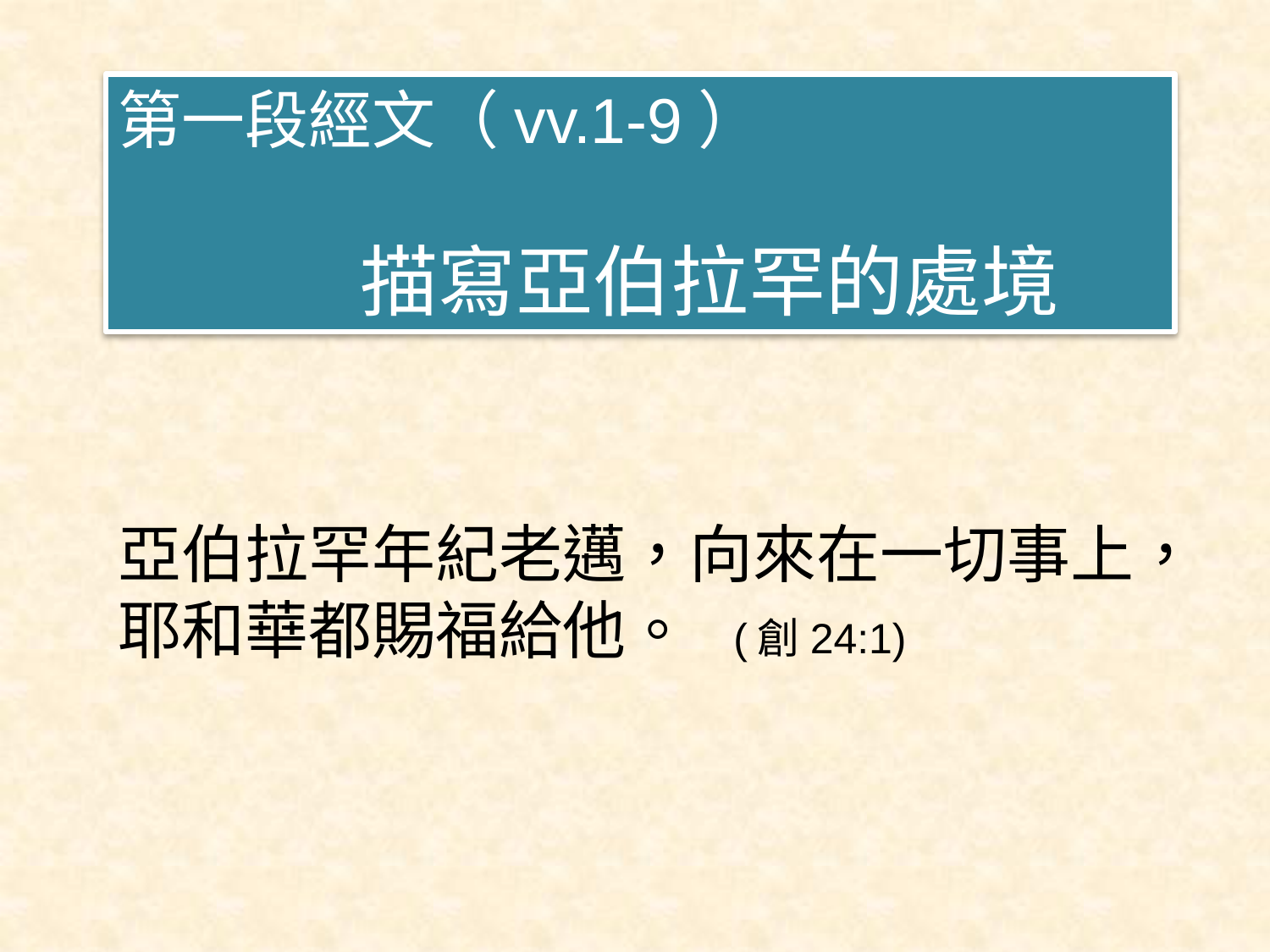

第一段經文（vv.1-9）

                描寫亞伯拉罕的處境
亞伯拉罕年紀老邁，向來在一切事上，耶和華都賜福給他。  (創24:1)